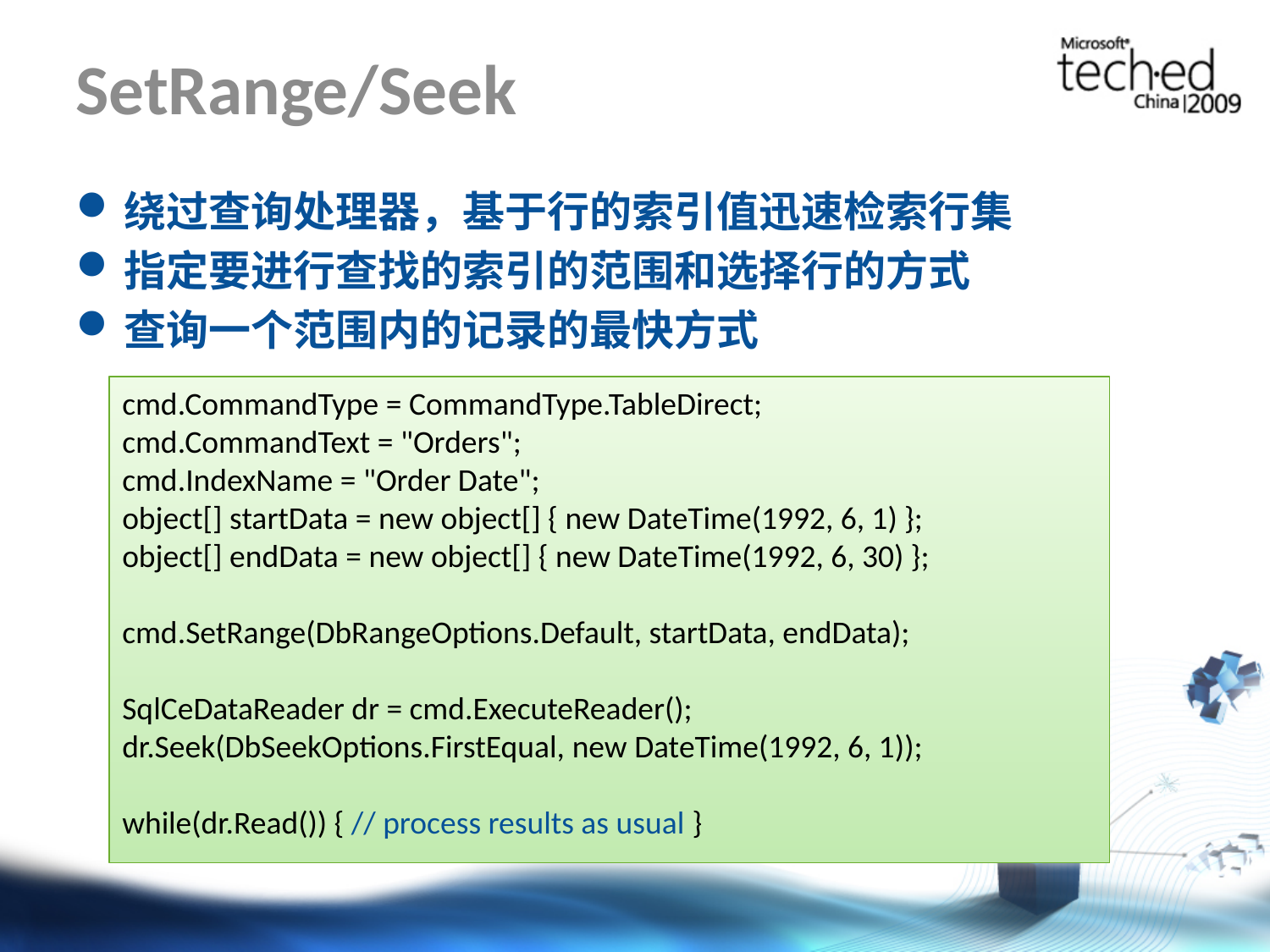

# SetRange/Seek
绕过查询处理器，基于行的索引值迅速检索行集
指定要进行查找的索引的范围和选择行的方式
查询一个范围内的记录的最快方式
cmd.CommandType = CommandType.TableDirect;
cmd.CommandText = "Orders";
cmd.IndexName = "Order Date";
object[] startData = new object[] { new DateTime(1992, 6, 1) };
object[] endData = new object[] { new DateTime(1992, 6, 30) };

cmd.SetRange(DbRangeOptions.Default, startData, endData);

SqlCeDataReader dr = cmd.ExecuteReader();
dr.Seek(DbSeekOptions.FirstEqual, new DateTime(1992, 6, 1));

while(dr.Read()) { // process results as usual }